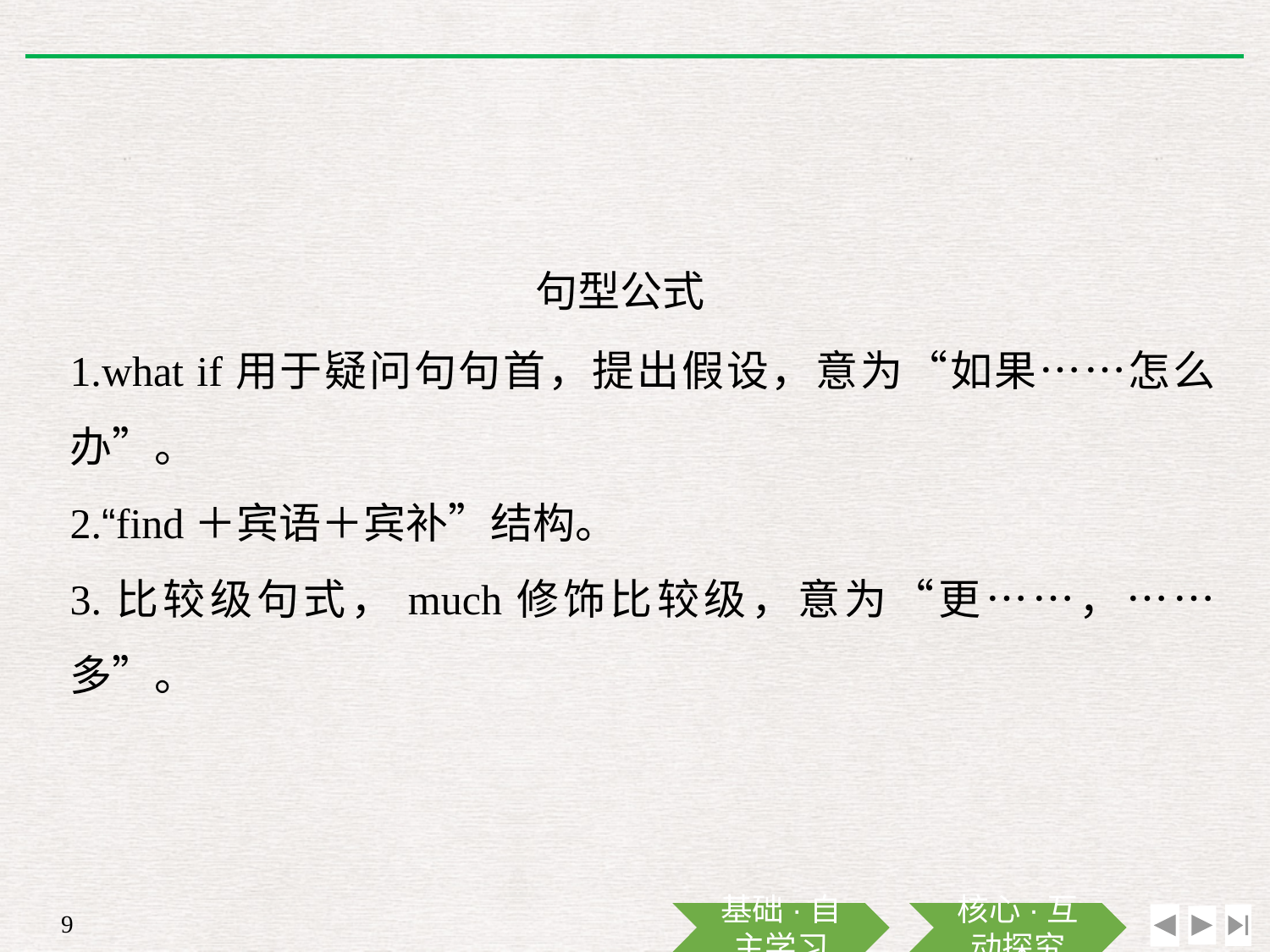

句型公式
1.what if用于疑问句句首，提出假设，意为“如果……怎么办”。
2.“find＋宾语＋宾补”结构。
3.比较级句式，much修饰比较级，意为“更……，……多”。